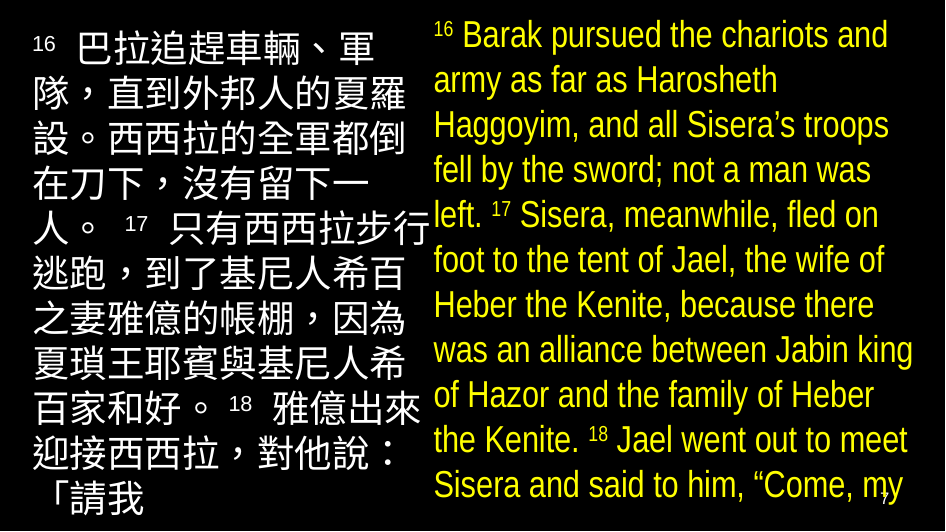

16 Barak pursued the chariots and army as far as Harosheth Haggoyim, and all Sisera’s troops fell by the sword; not a man was left. 17 Sisera, meanwhile, fled on foot to the tent of Jael, the wife of Heber the Kenite, because there was an alliance between Jabin king of Hazor and the family of Heber the Kenite. 18 Jael went out to meet Sisera and said to him, “Come, my
16 巴拉追趕車輛、軍隊，直到外邦人的夏羅設。西西拉的全軍都倒在刀下，沒有留下一人。 17 只有西西拉步行逃跑，到了基尼人希百之妻雅億的帳棚，因為夏瑣王耶賓與基尼人希百家和好。18 雅億出來迎接西西拉，對他說：「請我
7